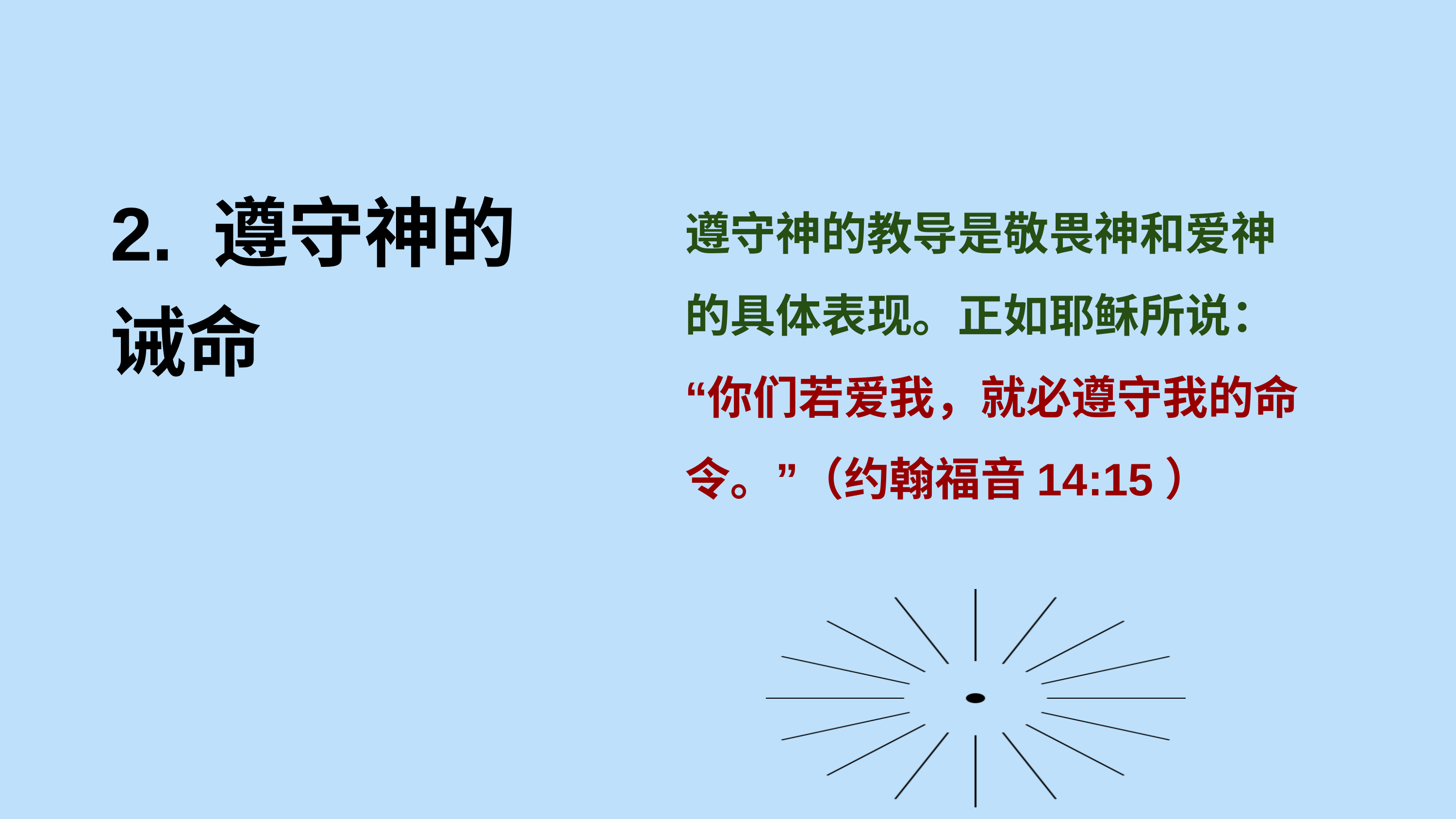

2. 遵守神的诫命
遵守神的教导是敬畏神和爱神的具体表现。正如耶稣所说：“你们若爱我，就必遵守我的命令。”（约翰福音14:15）